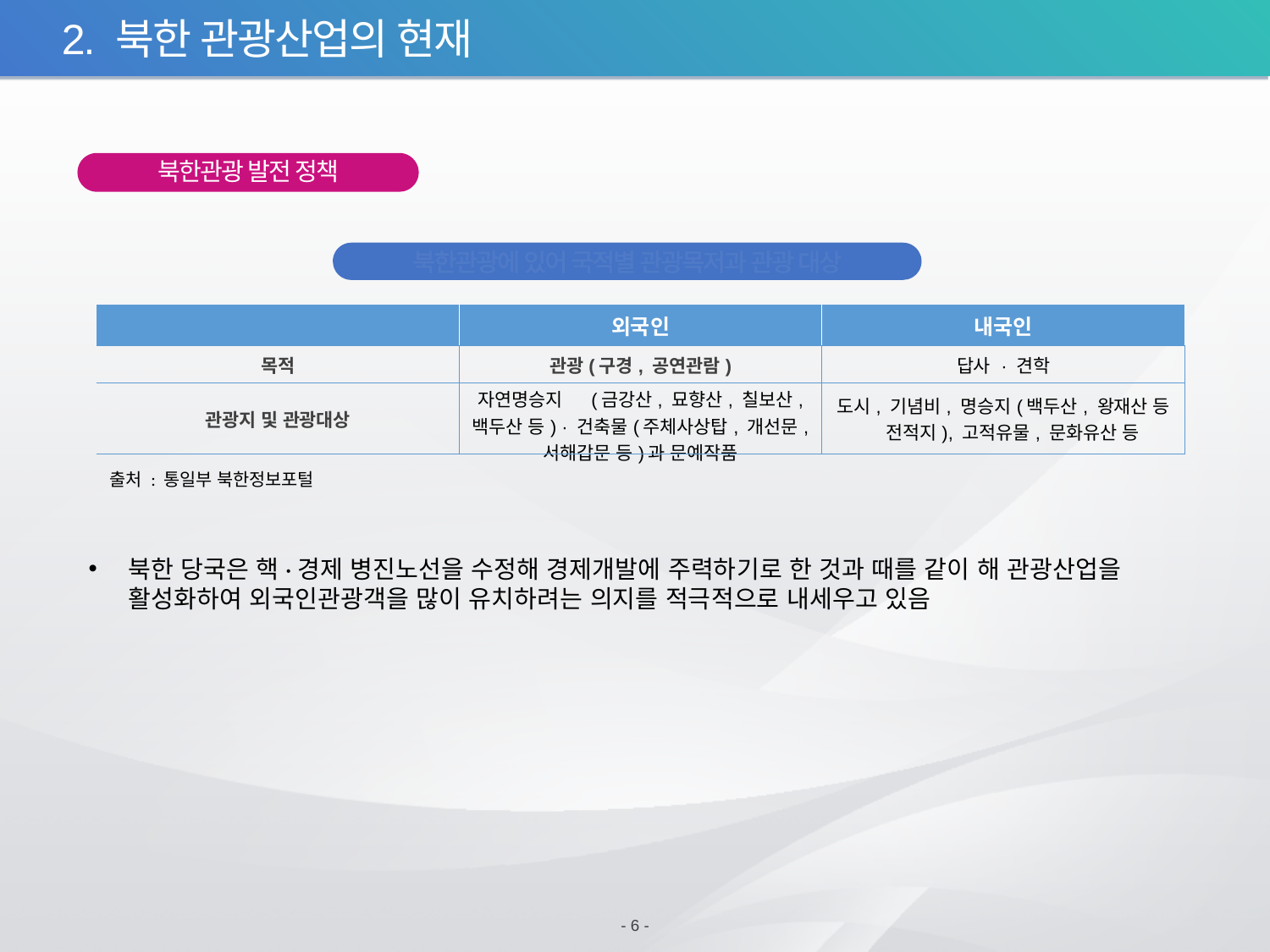

2. 북한 관광산업의 현재
북한관광 발전 정책

북한관광에 있어 국적별 관광목저과 관광 대상
|  | 외국인 | 내국인 |
| --- | --- | --- |
| 목적 | 관광(구경, 공연관람) | 답사 · 견학 |
| 관광지 및 관광대상 | 자연명승지 　(금강산, 묘향산, 칠보산, 백두산 등) · 건축물(주체사상탑, 개선문, 서해갑문 등)과 문예작품 | 도시, 기념비, 명승지(백두산, 왕재산 등 　전적지), 고적유물, 문화유산 등 |
출처 : 통일부 북한정보포털
북한 당국은 핵·경제 병진노선을 수정해 경제개발에 주력하기로 한 것과 때를 같이 해 관광산업을 활성화하여 외국인관광객을 많이 유치하려는 의지를 적극적으로 내세우고 있음